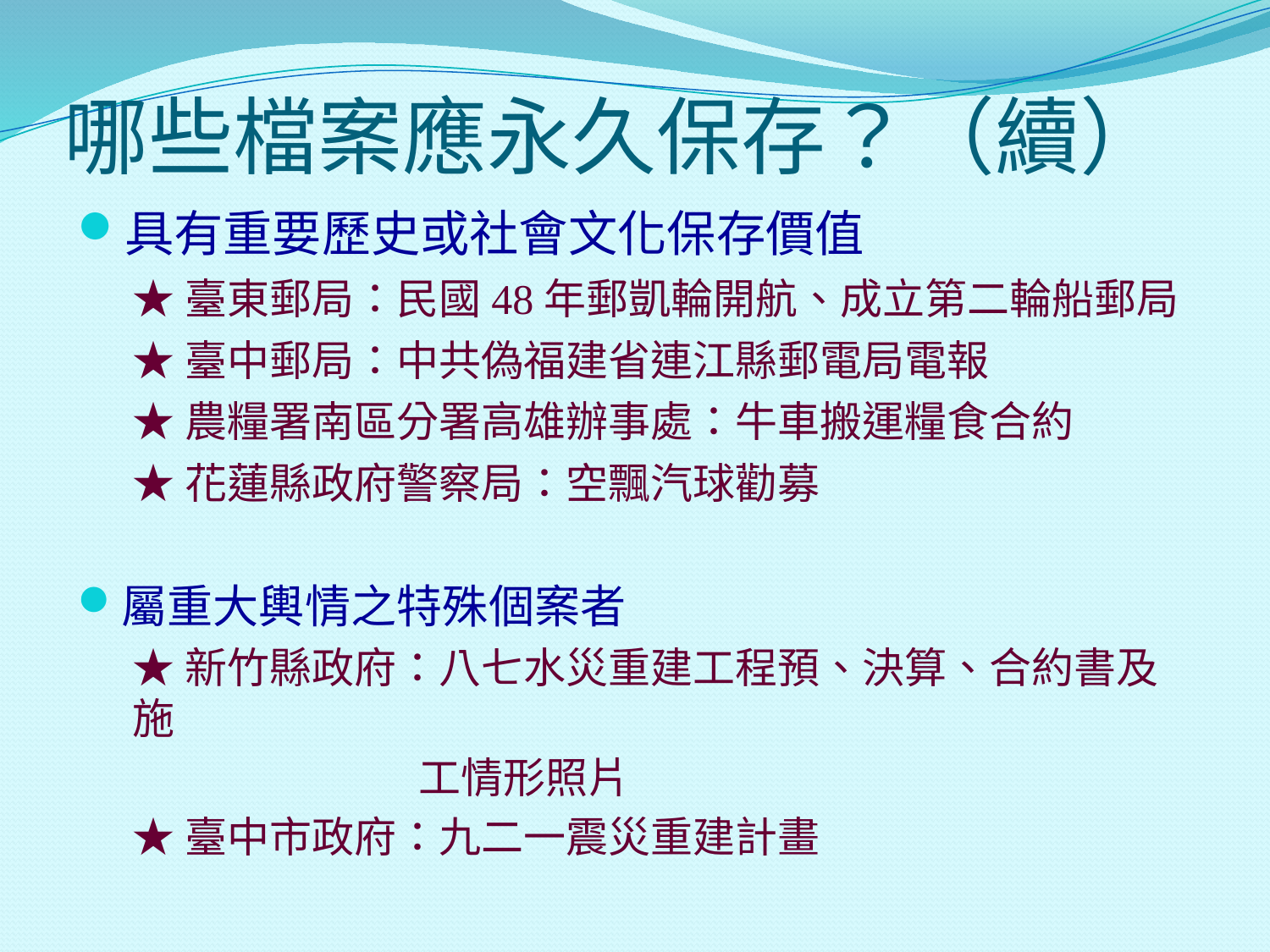

# 哪些檔案應永久保存？（續）
具有重要歷史或社會文化保存價值
★臺東郵局：民國48年郵凱輪開航、成立第二輪船郵局
★臺中郵局：中共偽福建省連江縣郵電局電報
★農糧署南區分署高雄辦事處：牛車搬運糧食合約
★花蓮縣政府警察局：空飄汽球勸募

屬重大輿情之特殊個案者
★新竹縣政府：八七水災重建工程預、決算、合約書及施
                             工情形照片
★臺中市政府：九二一震災重建計畫